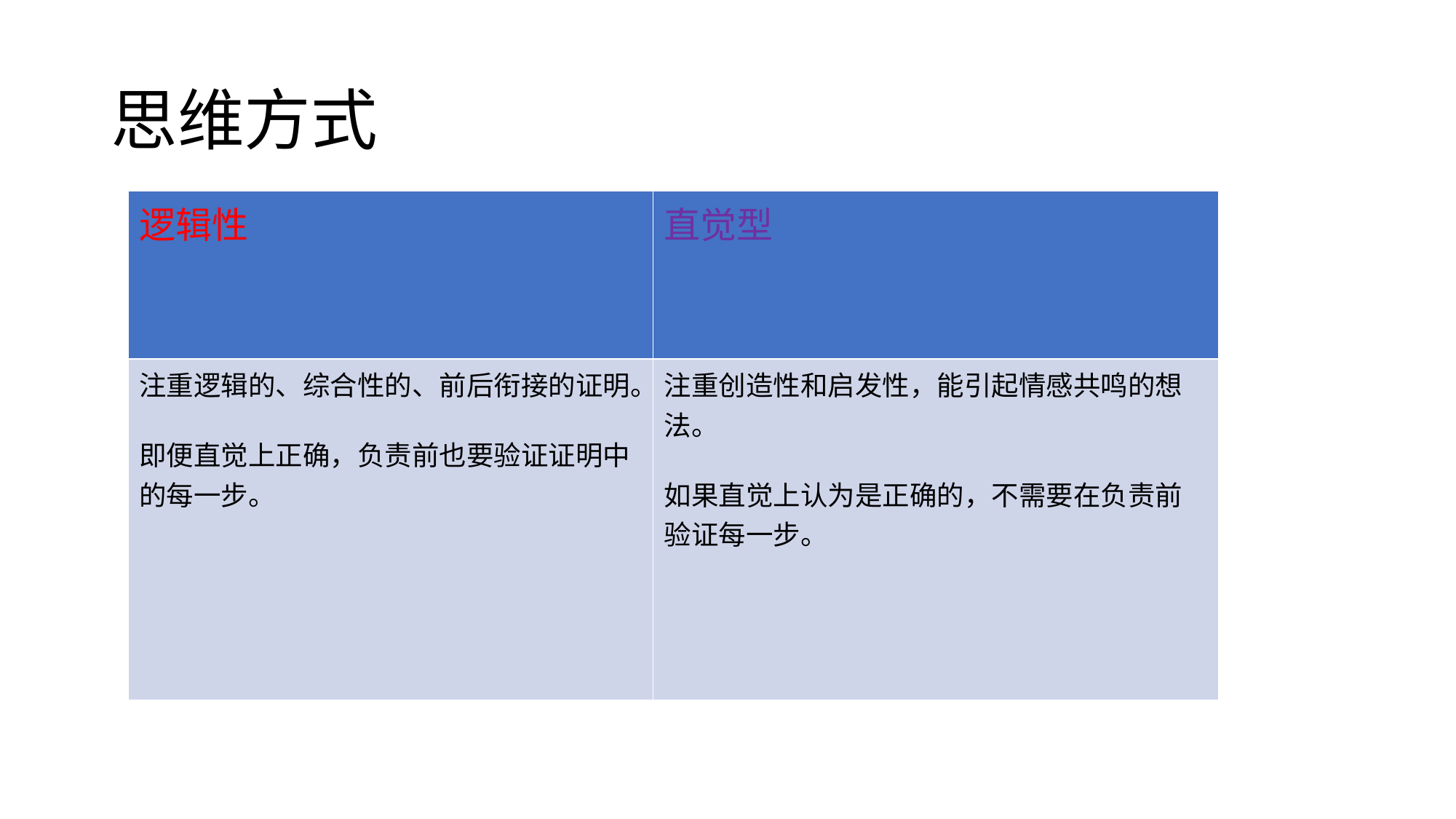

# 思维方式
| 逻辑性 | 直觉型 |
| --- | --- |
| 注重逻辑的、综合性的、前后衔接的证明。 即便直觉上正确，负责前也要验证证明中的每一步。 | 注重创造性和启发性，能引起情感共鸣的想法。 如果直觉上认为是正确的，不需要在负责前验证每一步。 |